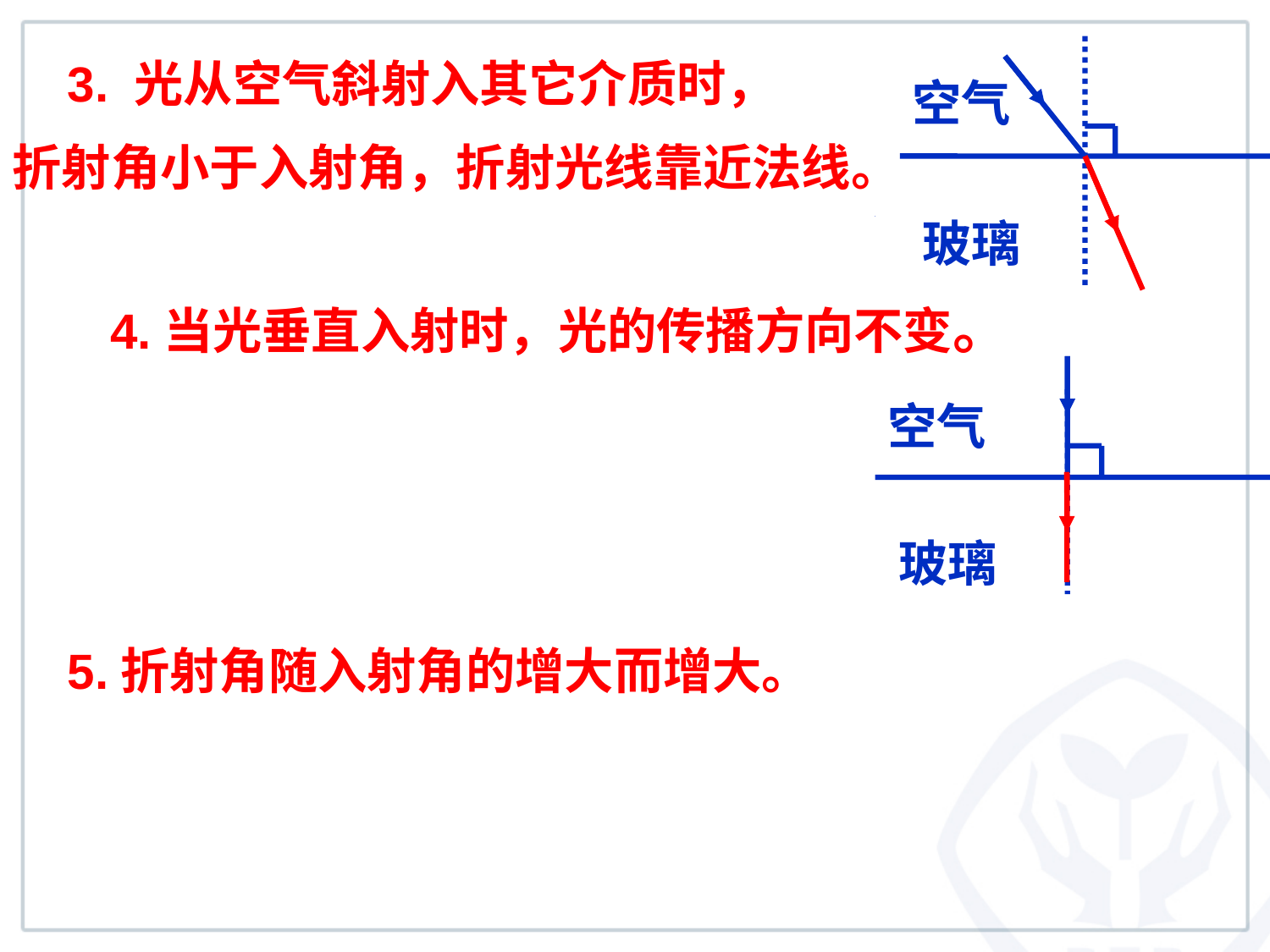

3. 光从空气斜射入其它介质时，
折射角小于入射角，折射光线靠近法线。

空气

玻璃

       4.当光垂直入射时，光的传播方向不变。

空气

玻璃

    5.折射角随入射角的增大而增大。